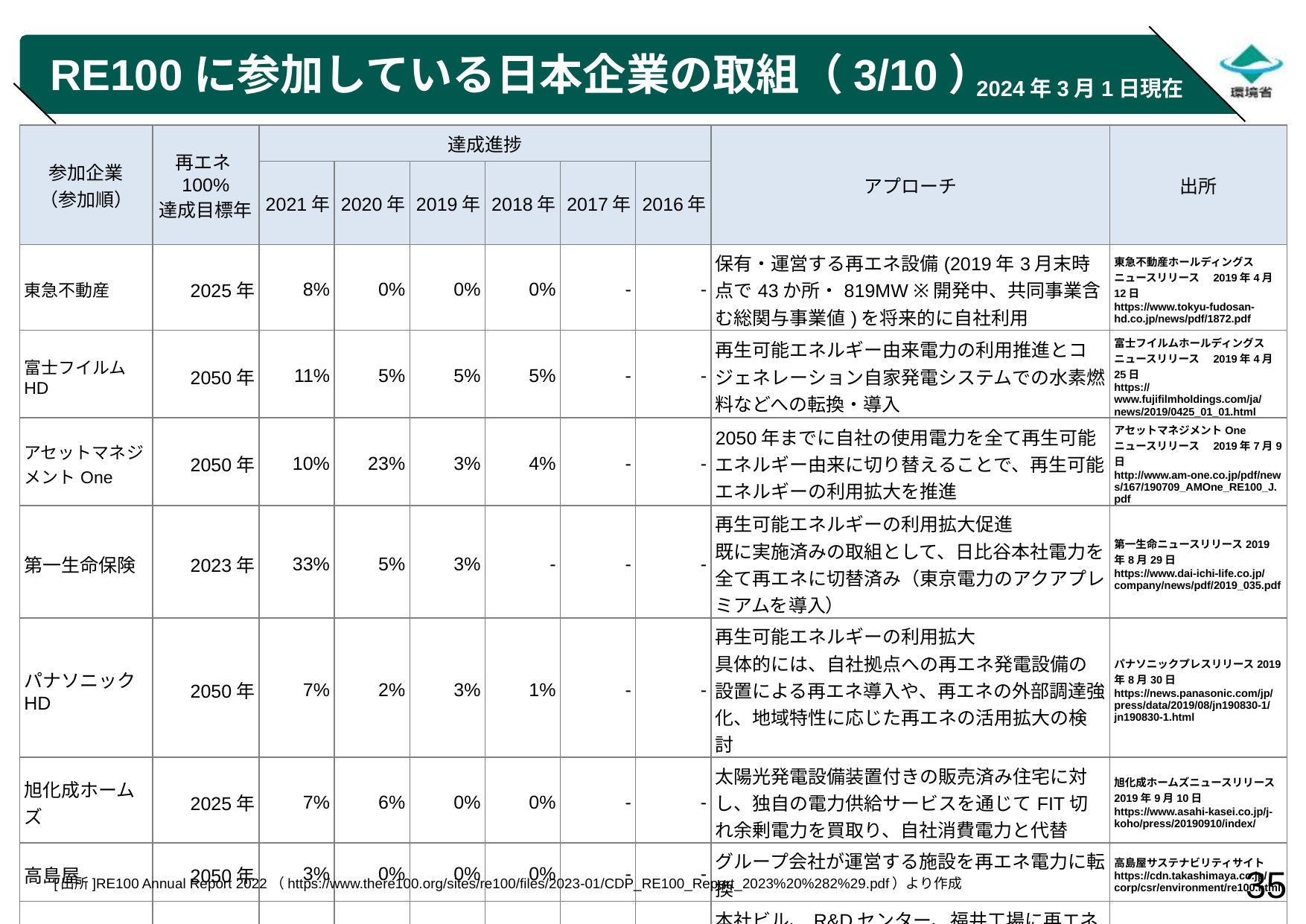

# RE100に参加している日本企業の取組（3/10）
2024年3月1日現在
| 参加企業 （参加順） | 再エネ100% 達成目標年 | 達成進捗 |  |  |  |  |  | アプローチ | 出所 |
| --- | --- | --- | --- | --- | --- | --- | --- | --- | --- |
|  |  | 2021年 | 2020年 | 2019年 | 2018年 | 2017年 | 2016年 |  |  |
| 東急不動産 | 2025年 | 8% | 0% | 0% | 0% | - | - | 保有・運営する再エネ設備(2019年3月末時点で43か所・819MW ※開発中、共同事業含む総関与事業値)を将来的に自社利用 | 東急不動産ホールディングス　ニュースリリース　2019年4月12日 https://www.tokyu-fudosan-hd.co.jp/news/pdf/1872.pdf |
| 富士フイルムHD | 2050年 | 11% | 5% | 5% | 5% | - | - | 再生可能エネルギー由来電力の利用推進とコジェネレーション自家発電システムでの水素燃料などへの転換・導入 | 富士フイルムホールディングス　ニュースリリース　2019年4月25日 https://www.fujifilmholdings.com/ja/news/2019/0425\_01\_01.html |
| アセットマネジメントOne | 2050年 | 10% | 23% | 3% | 4% | - | - | 2050年までに自社の使用電力を全て再生可能エネルギー由来に切り替えることで、再生可能エネルギーの利用拡大を推進 | アセットマネジメントOne　ニュースリリース　2019年7月9日　http://www.am-one.co.jp/pdf/news/167/190709\_AMOne\_RE100\_J.pdf |
| 第一生命保険 | 2023年 | 33% | 5% | 3% | - | - | - | 再生可能エネルギーの利用拡大促進 既に実施済みの取組として、日比谷本社電力を全て再エネに切替済み（東京電力のアクアプレミアムを導入） | 第一生命ニュースリリース2019年8月29日 https://www.dai-ichi-life.co.jp/company/news/pdf/2019\_035.pdf |
| パナソニックHD | 2050年 | 7% | 2% | 3% | 1% | - | - | 再生可能エネルギーの利用拡大 具体的には、自社拠点への再エネ発電設備の設置による再エネ導入や、再エネの外部調達強化、地域特性に応じた再エネの活用拡大の検討 | パナソニックプレスリリース2019年8月30日 https://news.panasonic.com/jp/press/data/2019/08/jn190830-1/jn190830-1.html |
| 旭化成ホームズ | 2025年 | 7% | 6% | 0% | 0% | - | - | 太陽光発電設備装置付きの販売済み住宅に対し、独自の電力供給サービスを通じてFIT切れ余剰電力を買取り、自社消費電力と代替 | 旭化成ホームズニュースリリース2019年9月10日 https://www.asahi-kasei.co.jp/j-koho/press/20190910/index/ |
| 高島屋 | 2050年 | 3% | 0% | 0% | 0% | - | - | グループ会社が運営する施設を再エネ電力に転換 | 高島屋サステナビリティサイト https://cdn.takashimaya.co.jp/corp/csr/environment/re100.html |
| フジクラ | 2050年 | 2% | 1% | 1% | 1% | - | - | 本社ビル、R&Dセンター、福井工場に再エネ電力メニューを導入 本社地区に設置するビオガーデンにおいて、隣接するビルの屋上に太陽光発電パネルを設置 | メガソーラービジネス2019年10月19日 https://project.nikkeibp.co.jp/ms/atcl/19/news/00001/00314/?ST=msb |
[出所]RE100 Annual Report 2022（https://www.there100.org/sites/re100/files/2023-01/CDP_RE100_Report_2023%20%282%29.pdf）より作成